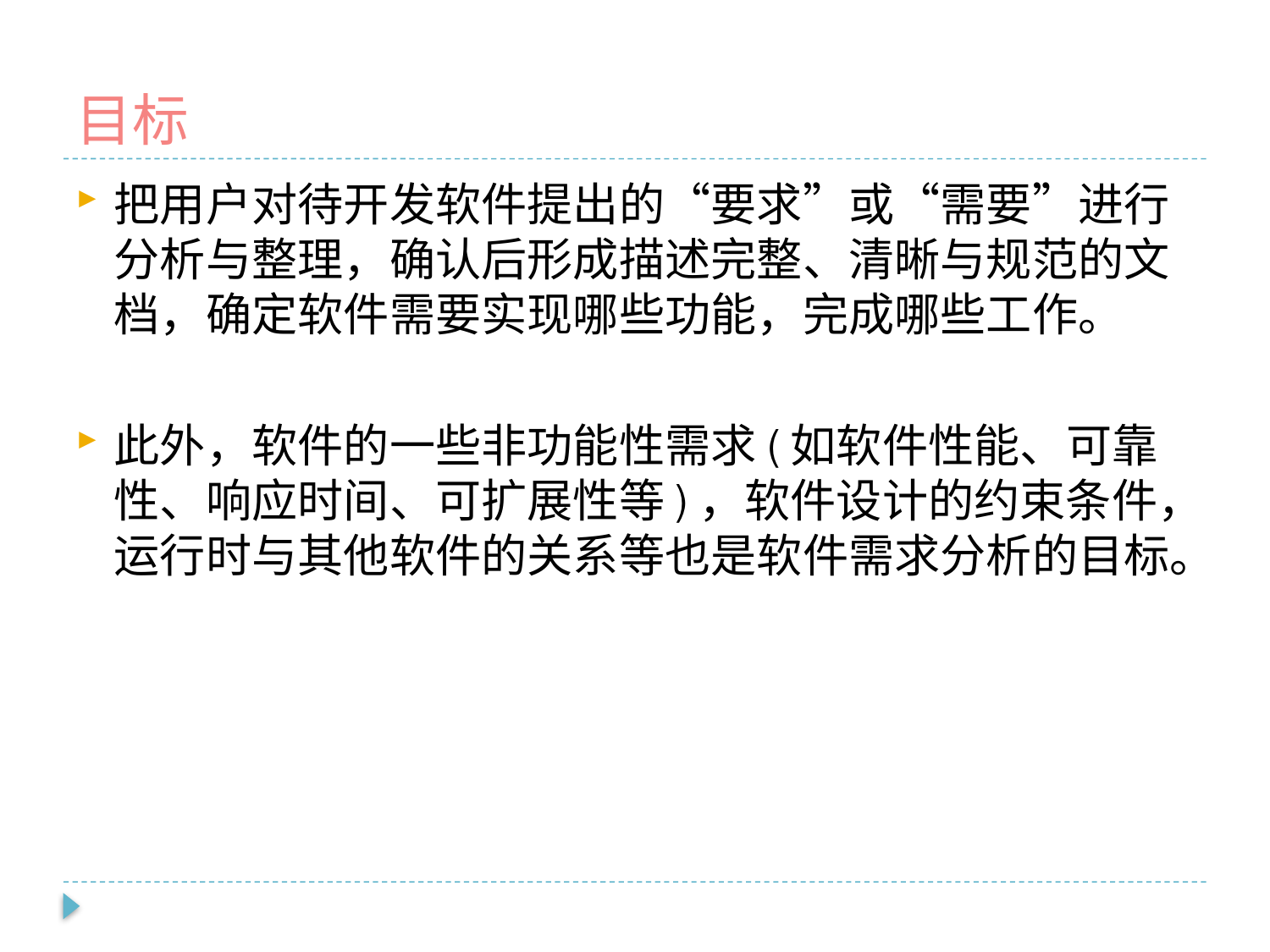

# 目标
把用户对待开发软件提出的“要求”或“需要”进行分析与整理，确认后形成描述完整、清晰与规范的文档，确定软件需要实现哪些功能，完成哪些工作。

此外，软件的一些非功能性需求(如软件性能、可靠性、响应时间、可扩展性等)，软件设计的约束条件，运行时与其他软件的关系等也是软件需求分析的目标。